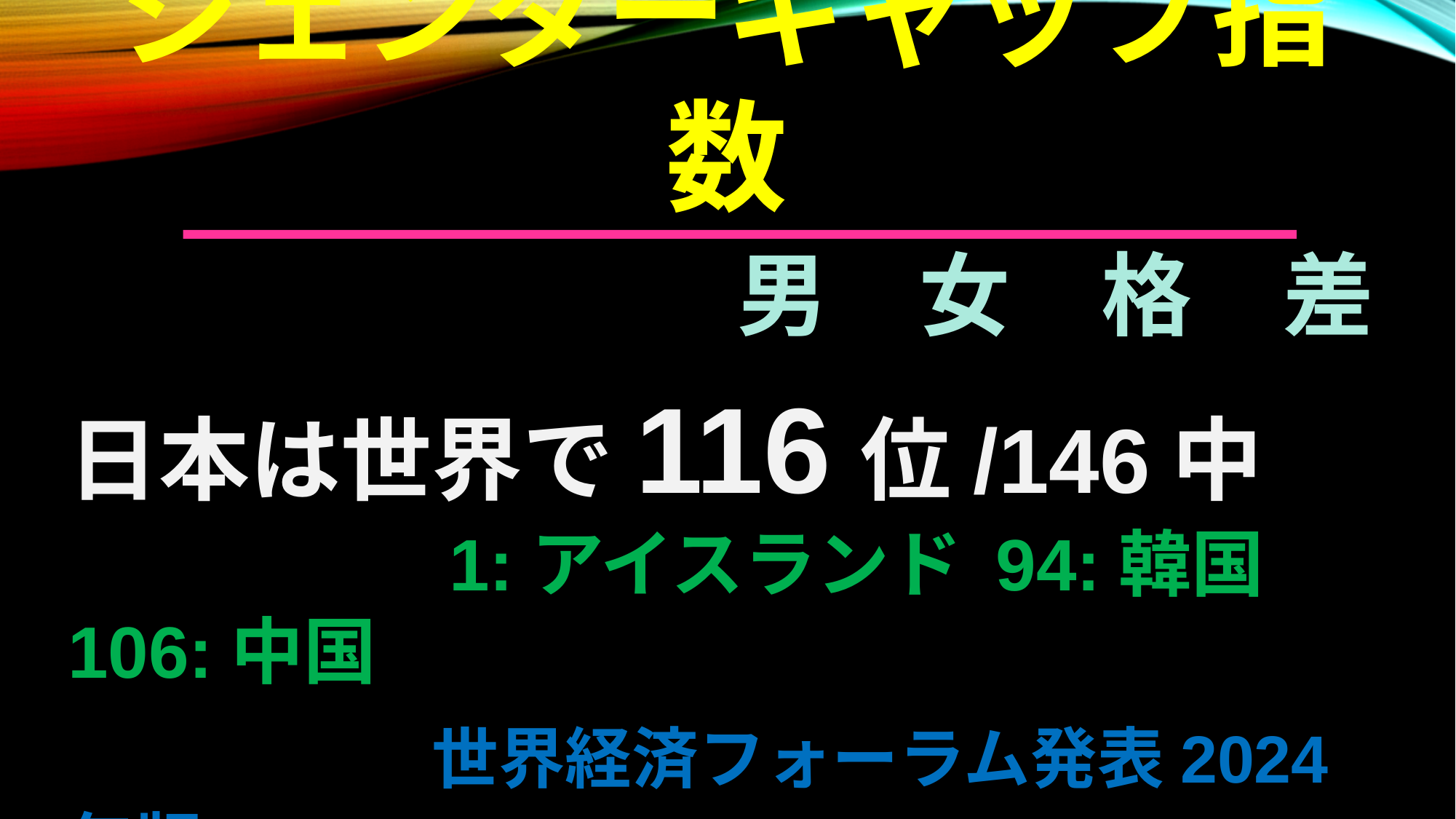

ジェンダーギャップ指数

日本は世界で116位/146中
　　　　　1:アイスランド 94:韓国 106:中国
　　　　世界経済フォーラム発表2024年版

男　女　格　差